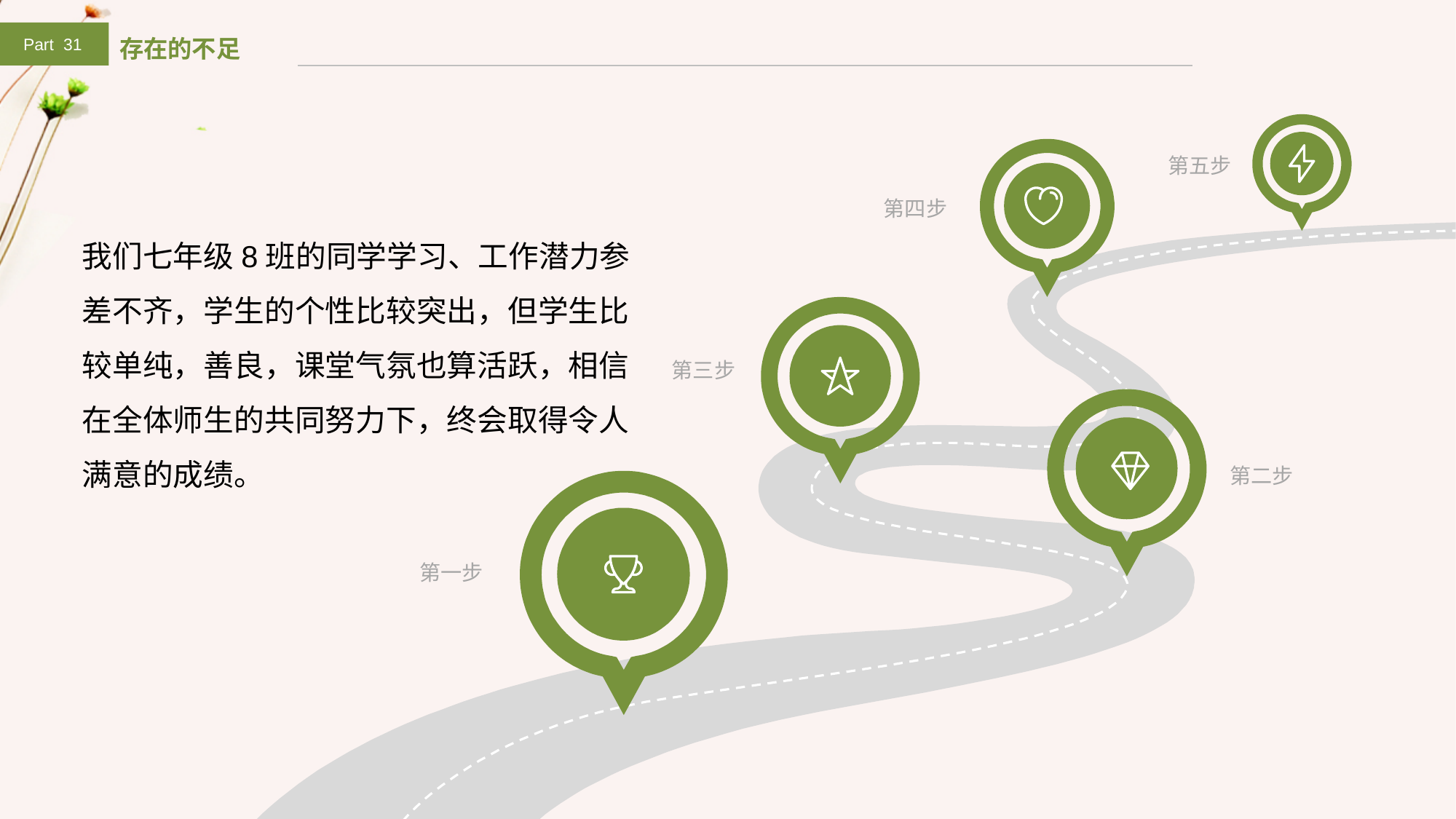

存在的不足
Part  31

第五步

第四步
我们七年级8班的同学学习、工作潜力参差不齐，学生的个性比较突出，但学生比较单纯，善良，课堂气氛也算活跃，相信在全体师生的共同努力下，终会取得令人满意的成绩。

第三步

第二步

第一步